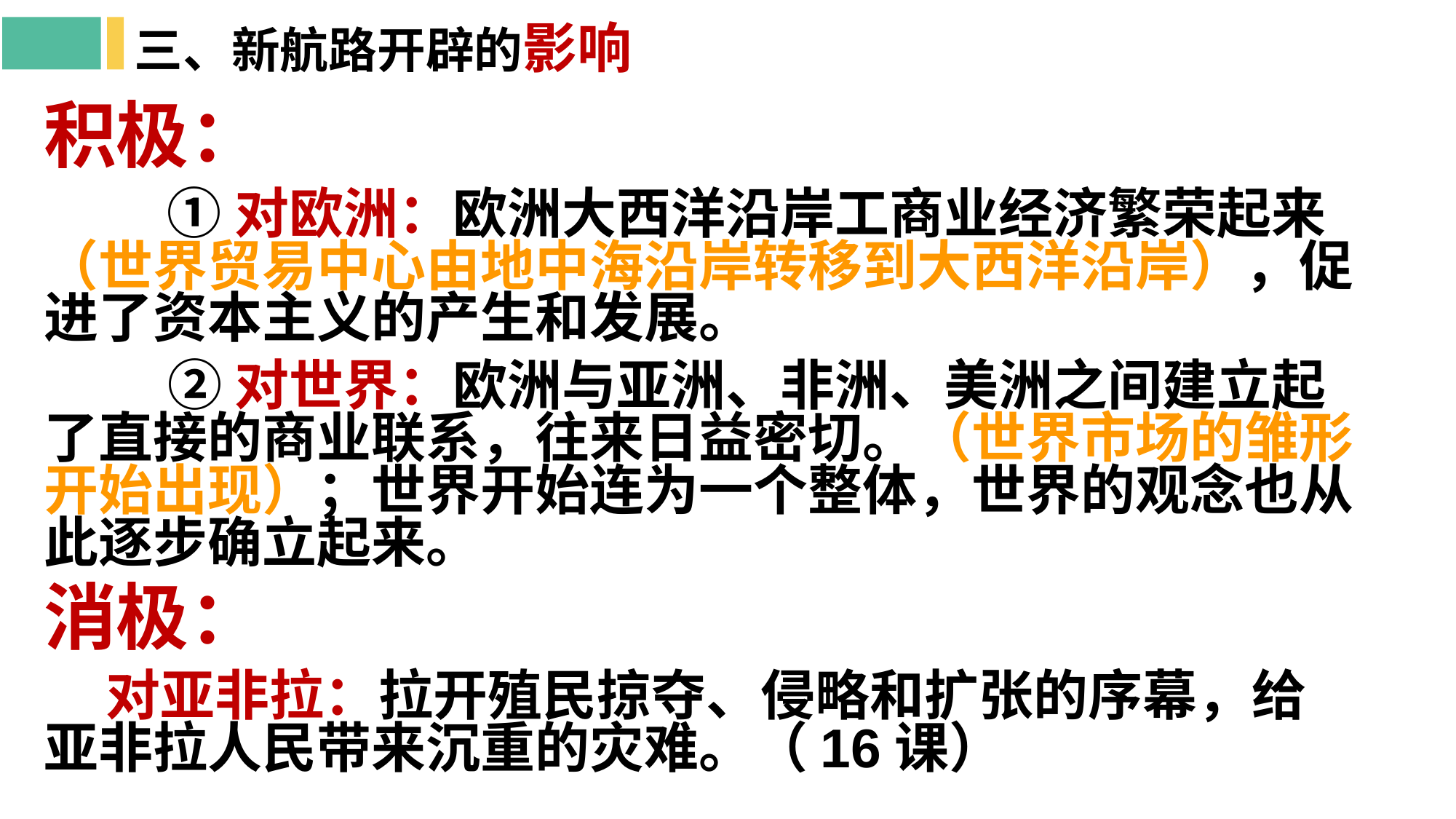

三、新航路开辟的影响

积极：
          ①对欧洲：欧洲大西洋沿岸工商业经济繁荣起来（世界贸易中心由地中海沿岸转移到大西洋沿岸），促进了资本主义的产生和发展。
          ②对世界：欧洲与亚洲、非洲、美洲之间建立起了直接的商业联系，往来日益密切。（世界市场的雏形开始出现）；世界开始连为一个整体，世界的观念也从此逐步确立起来。
消极：
    对亚非拉：拉开殖民掠夺、侵略和扩张的序幕，给亚非拉人民带来沉重的灾难。（16课）